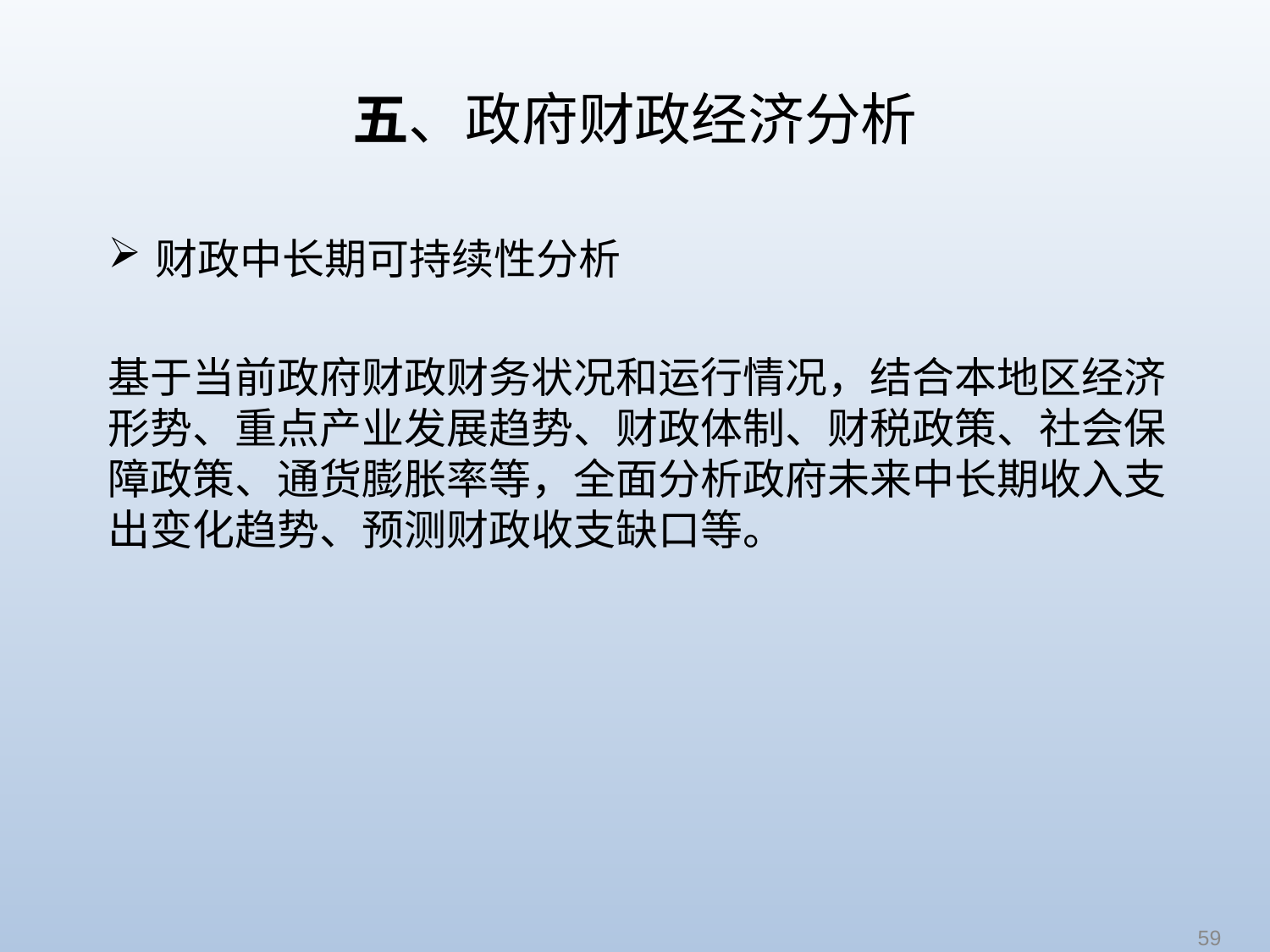

# 五、政府财政经济分析
财政中长期可持续性分析

基于当前政府财政财务状况和运行情况，结合本地区经济形势、重点产业发展趋势、财政体制、财税政策、社会保障政策、通货膨胀率等，全面分析政府未来中长期收入支出变化趋势、预测财政收支缺口等。

59